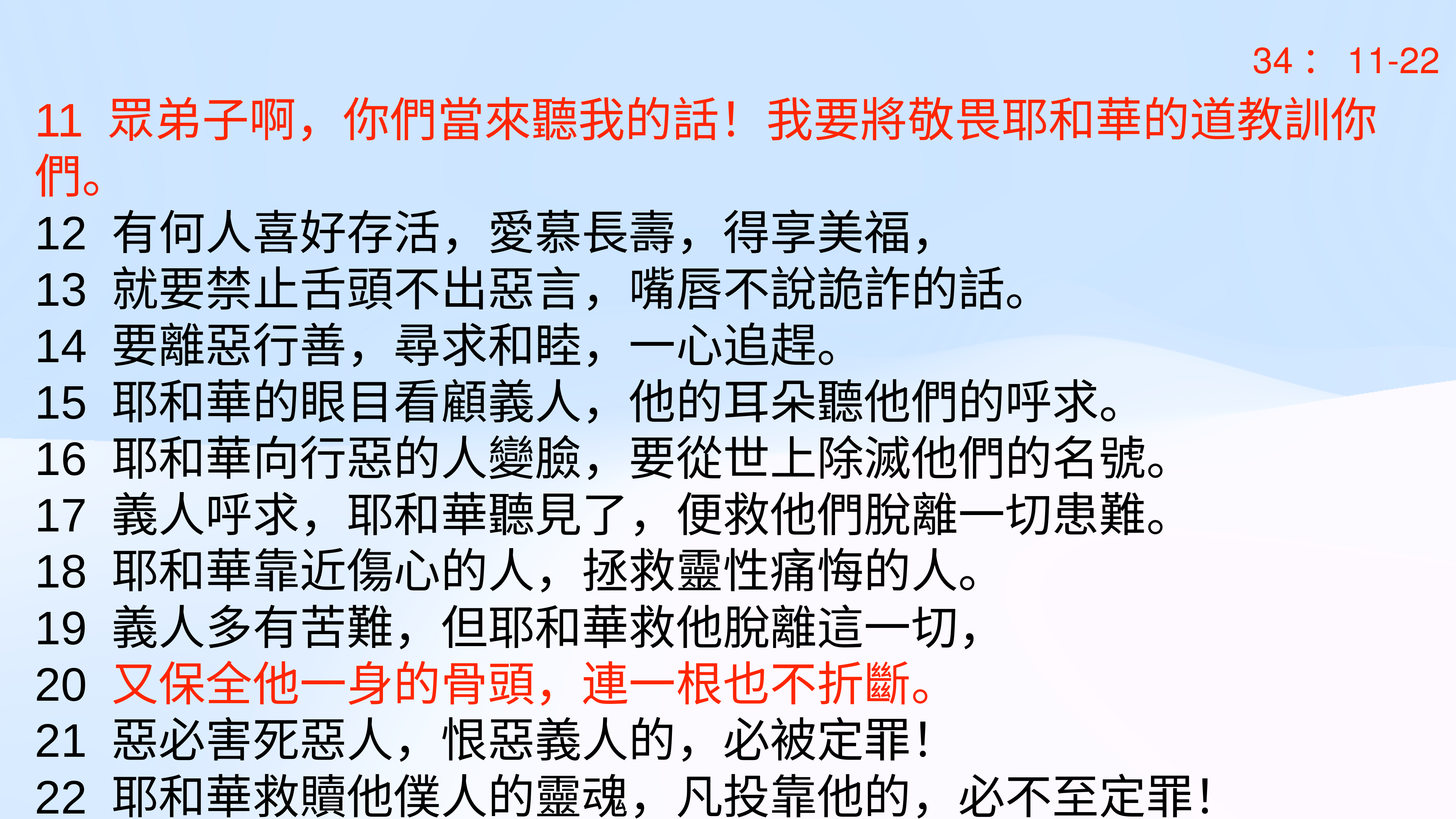

34：11-22
11 眾弟子啊，你們當來聽我的話！我要將敬畏耶和華的道教訓你們。
12 有何人喜好存活，愛慕長壽，得享美福，
13 就要禁止舌頭不出惡言，嘴唇不說詭詐的話。
14 要離惡行善，尋求和睦，一心追趕。
15 耶和華的眼目看顧義人，他的耳朵聽他們的呼求。
16 耶和華向行惡的人變臉，要從世上除滅他們的名號。
17 義人呼求，耶和華聽見了，便救他們脫離一切患難。
18 耶和華靠近傷心的人，拯救靈性痛悔的人。
19 義人多有苦難，但耶和華救他脫離這一切，
20 又保全他一身的骨頭，連一根也不折斷。
21 惡必害死惡人，恨惡義人的，必被定罪！
22 耶和華救贖他僕人的靈魂，凡投靠他的，必不至定罪！